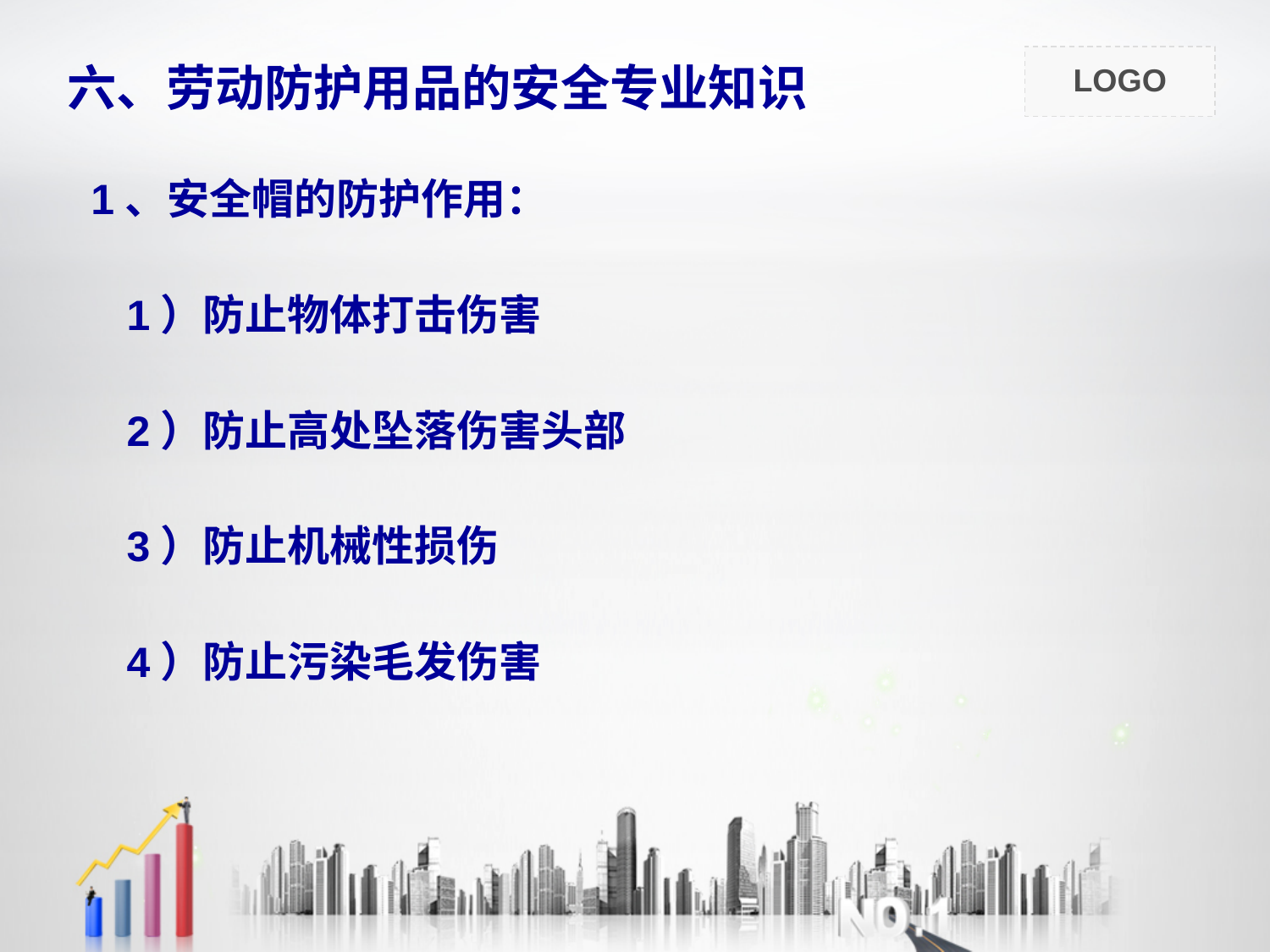

# 六、劳动防护用品的安全专业知识
  1、安全帽的防护作用：

     1）防止物体打击伤害

     2）防止高处坠落伤害头部

     3）防止机械性损伤

     4）防止污染毛发伤害

33